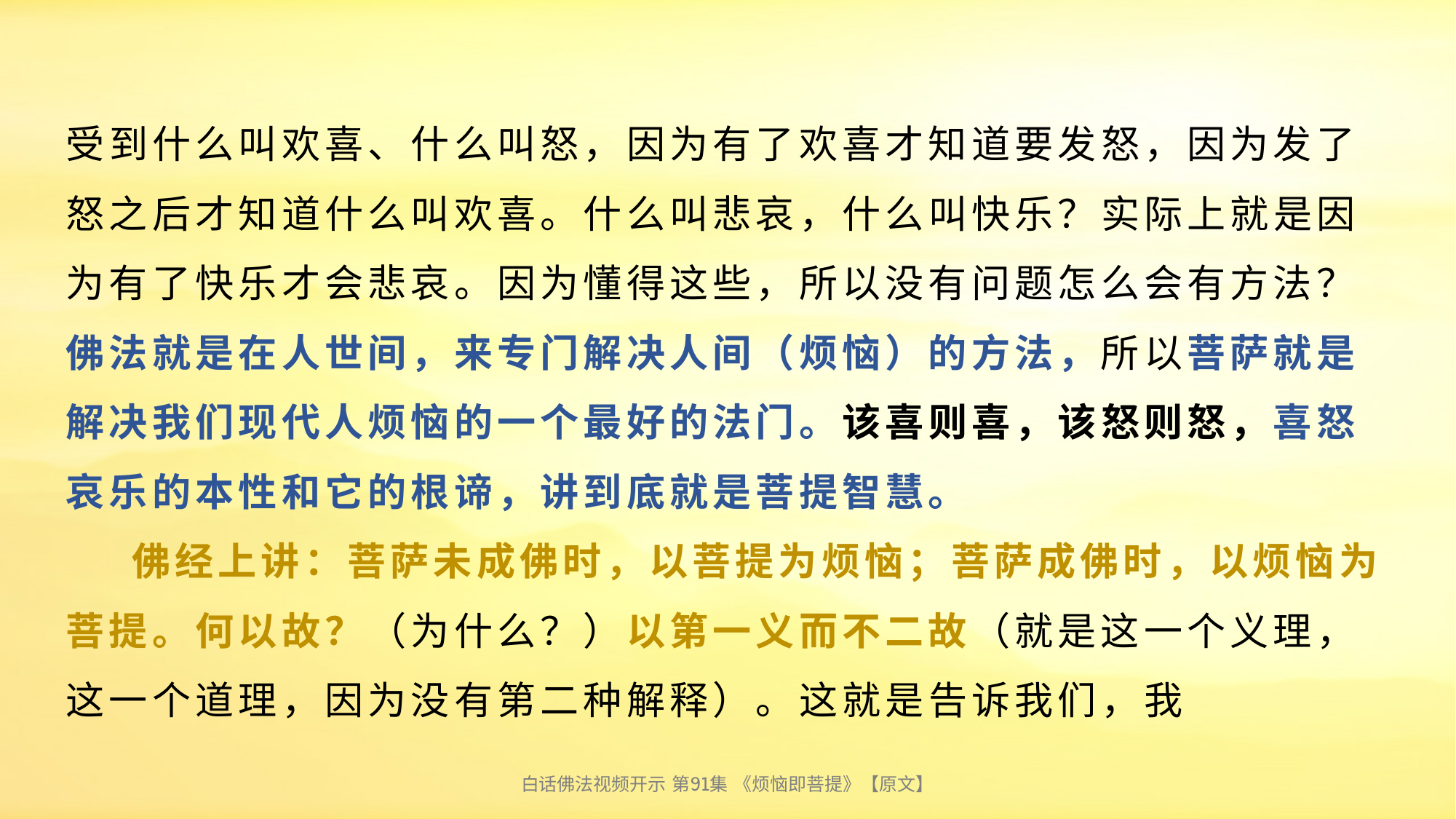

# 受到什么叫欢喜、什么叫怒，因为有了欢喜才知道要发怒，因为发了怒之后才知道什么叫欢喜。什么叫悲哀，什么叫快乐？实际上就是因为有了快乐才会悲哀。因为懂得这些，所以没有问题怎么会有方法？佛法就是在人世间，来专门解决人间（烦恼）的方法，所以菩萨就是解决我们现代人烦恼的一个最好的法门。该喜则喜，该怒则怒，喜怒哀乐的本性和它的根谛，讲到底就是菩提智慧。 佛经上讲：菩萨未成佛时，以菩提为烦恼；菩萨成佛时，以烦恼为菩提。何以故？（为什么？）以第一义而不二故（就是这一个义理，这一个道理，因为没有第二种解释）。这就是告诉我们，我
白话佛法视频开示 第91集 《烦恼即菩提》【原文】